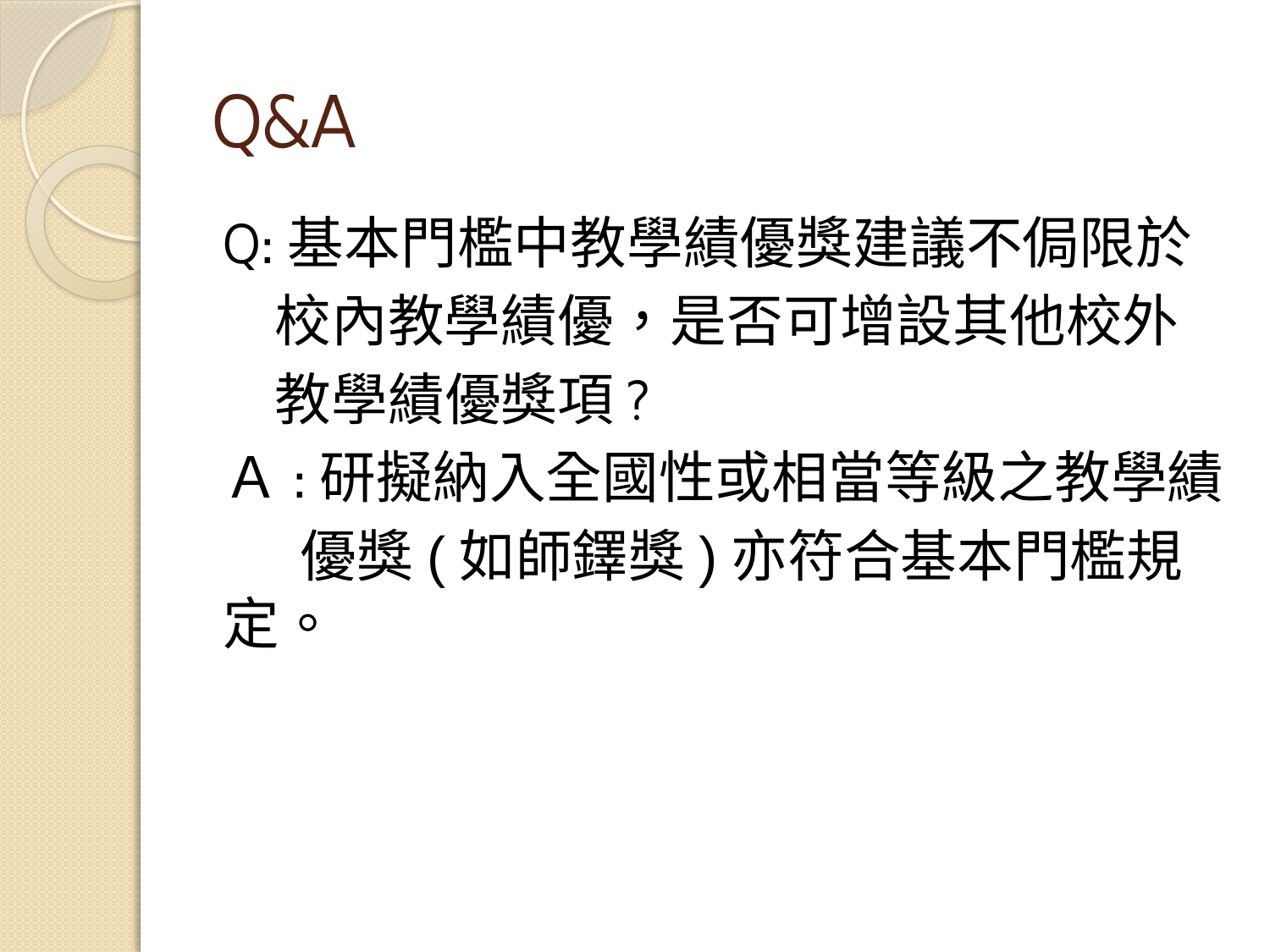

# Q&A
Q:基本門檻中教學績優獎建議不侷限於
   校內教學績優，是否可增設其他校外
   教學績優獎項?
Ａ:研擬納入全國性或相當等級之教學績
     優獎(如師鐸獎)亦符合基本門檻規定。